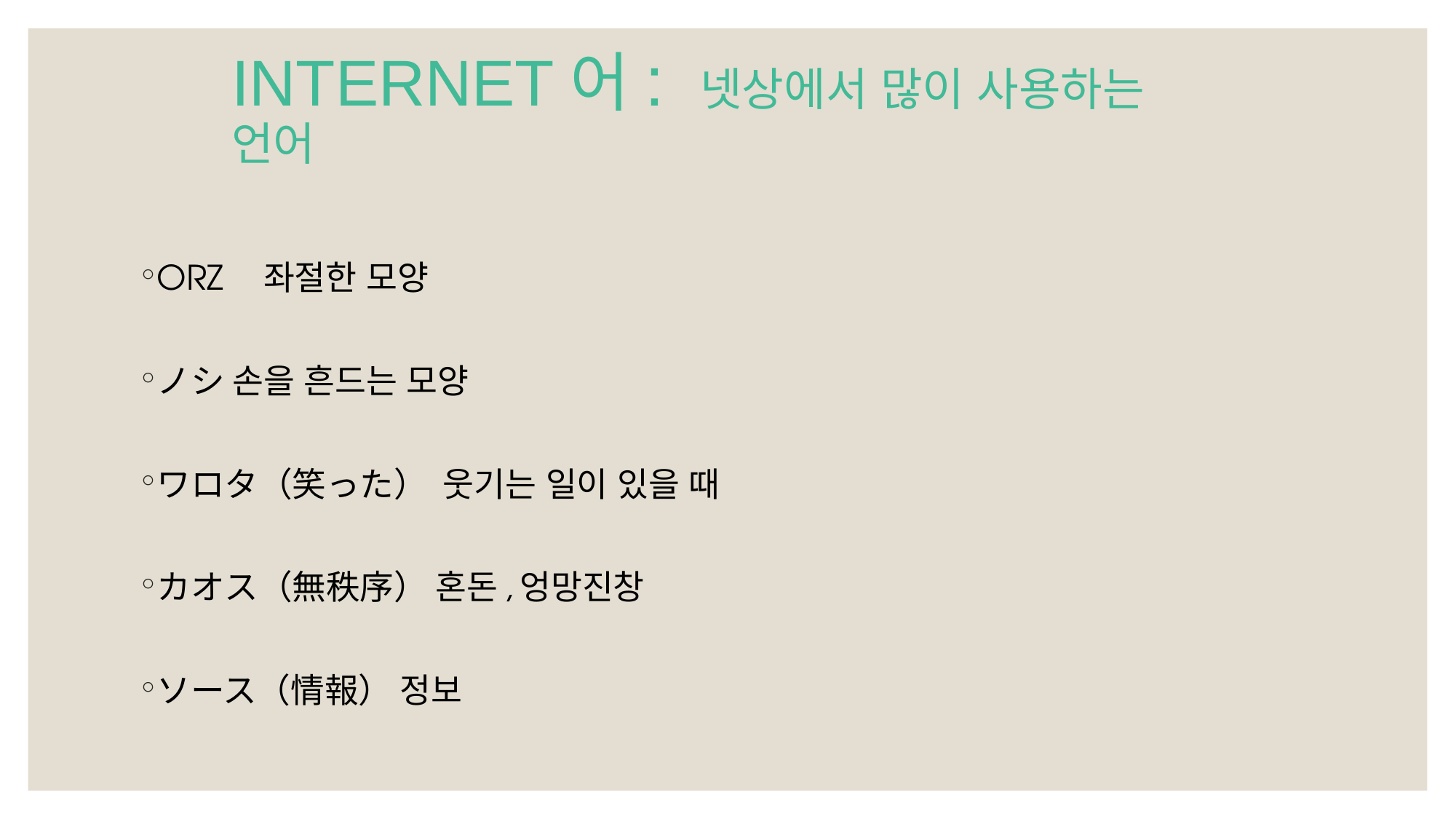

# INTERNET어: 넷상에서 많이 사용하는 언어
ORZ　좌절한 모양

ノシ 손을 흔드는 모양

ワロタ（笑った）  웃기는 일이 있을 때

カオス（無秩序） 혼돈,엉망진창

ソース（情報） 정보